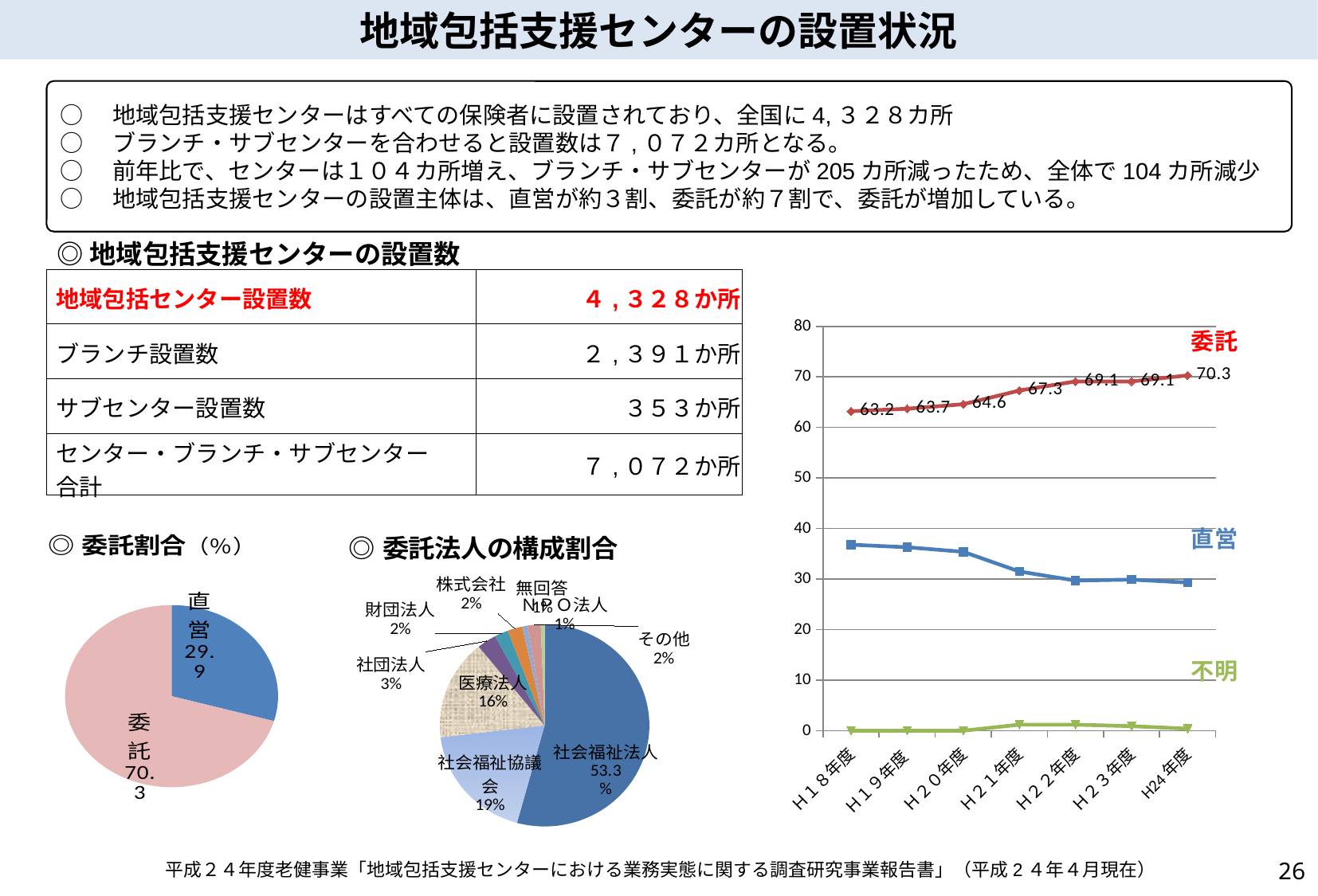

地域包括支援センターの設置状況
○　地域包括支援センターはすべての保険者に設置されており、全国に4,３２８カ所
○　ブランチ・サブセンターを合わせると設置数は７,０７２カ所となる。
○　前年比で、センターは１０４カ所増え、ブランチ・サブセンターが205カ所減ったため、全体で104カ所減少
○　地域包括支援センターの設置主体は、直営が約３割、委託が約７割で、委託が増加している。
◎地域包括支援センターの設置数
| 地域包括センター設置数 | ４,３２８か所 |
| --- | --- |
| ブランチ設置数 | ２,３９１か所 |
| サブセンター設置数 | ３５３か所 |
| センター・ブランチ・サブセンター 合計 | ７,０７２か所 |

### Chart

| Category | 直営 | 委託 | 不明等 |
|---|---|---|---|
| Ｈ１８年度 | 36.800000000000004 | 63.2 | 0.0 |
| Ｈ１９年度  | 36.300000000000004 | 63.7 | 0.0 |
| Ｈ２０年度 | 35.4 | 64.6 | 0.0 |
| Ｈ２１年度 | 31.5 | 67.3 | 1.2 |
| Ｈ２２年度 | 29.7 | 69.1 | 1.2 |
| Ｈ２３年度 | 29.9 | 69.1 | 0.9 |
| H24年度 | 29.3 | 70.3 | 0.4 |

### Chart

| Category | H２３年度 |
|---|---|
| 直営 | 29.3 |
| 委託 | 70.3 |

### Chart

| Category | Ｈ24年度 |
|---|---|
| 社会福祉法人 | 1660.0 |
| 社会福祉協議会 | 577.0 |
| 医療法人 | 492.0 |
| 社団法人 | 91.0 |
| 財団法人 | 65.0 |
| 株式会社 | 70.0 |
| ＮＰＯ法人 | 25.0 |
| その他 | 62.0 |
| 無回答 | 18.0 |
26
平成２４年度老健事業「地域包括支援センターにおける業務実態に関する調査研究事業報告書」（平成2４年４月現在）